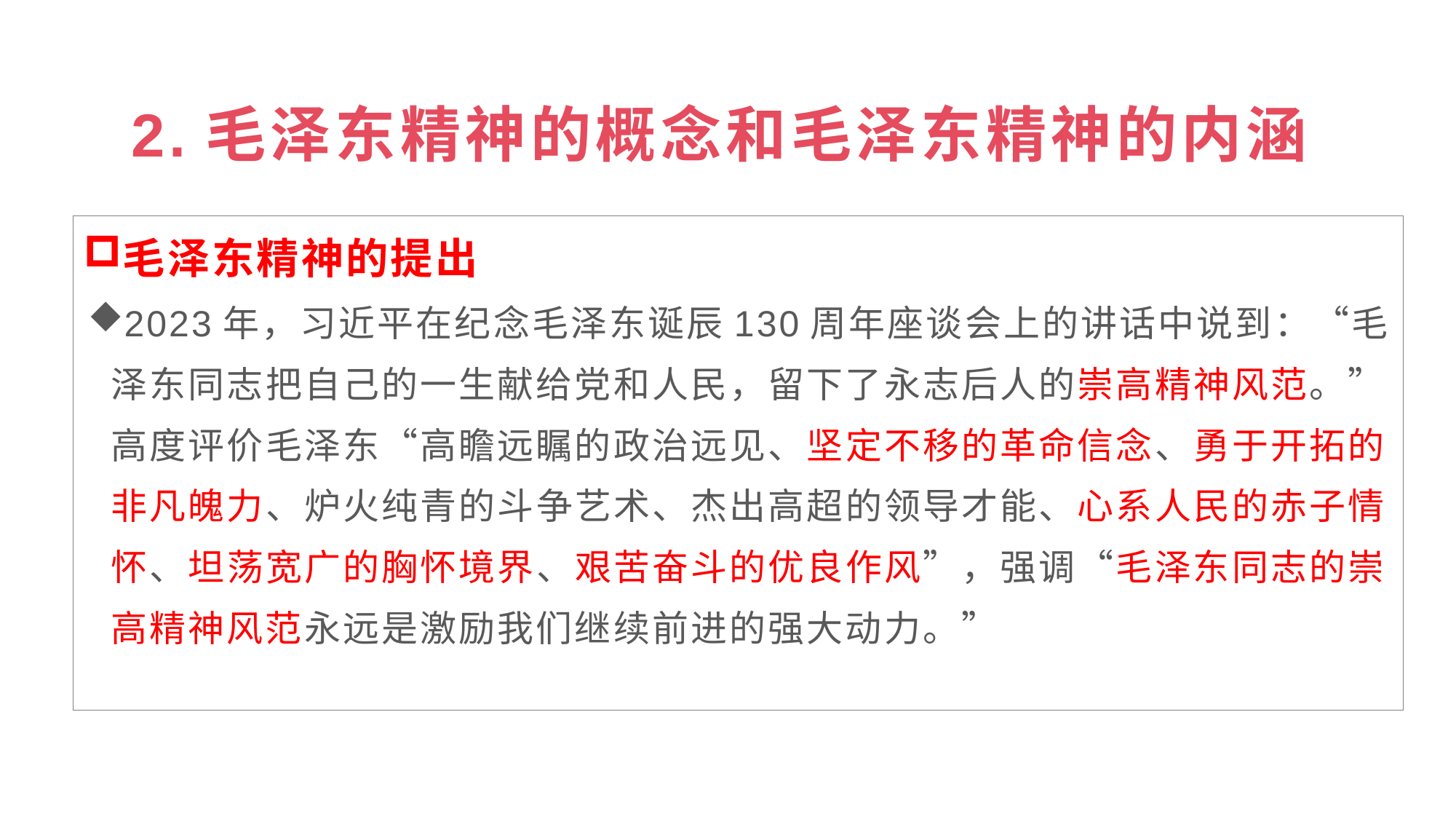

# 2.毛泽东精神的概念和毛泽东精神的内涵
毛泽东精神的提出
2023年，习近平在纪念毛泽东诞辰130周年座谈会上的讲话中说到：“毛泽东同志把自己的一生献给党和人民，留下了永志后人的崇高精神风范。”高度评价毛泽东“高瞻远瞩的政治远见、坚定不移的革命信念、勇于开拓的非凡魄力、炉火纯青的斗争艺术、杰出高超的领导才能、心系人民的赤子情怀、坦荡宽广的胸怀境界、艰苦奋斗的优良作风”，强调“毛泽东同志的崇高精神风范永远是激励我们继续前进的强大动力。”